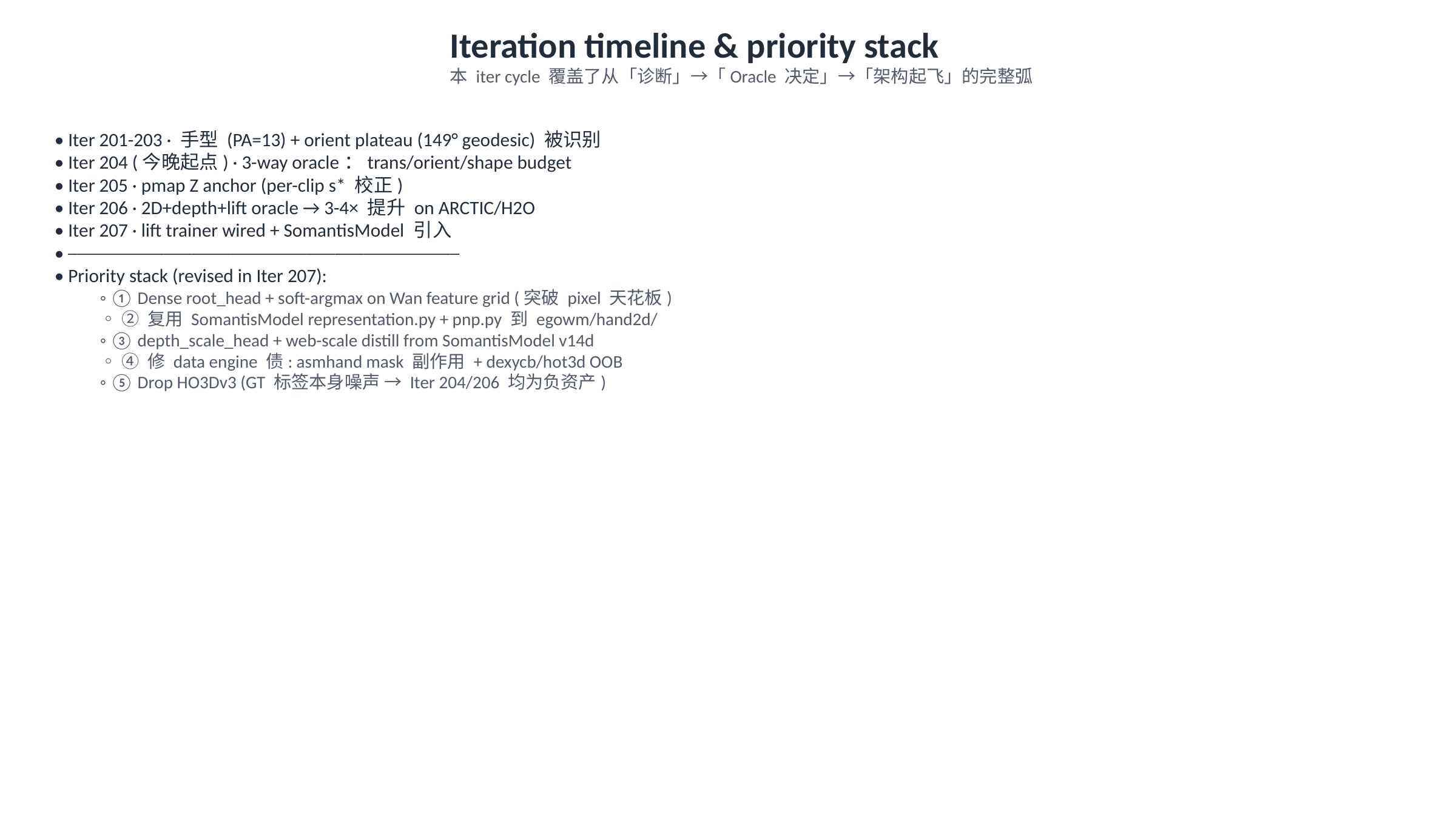

Iteration timeline & priority stack
本 iter cycle 覆盖了从「诊断」→「Oracle 决定」→「架构起飞」的完整弧
• Iter 201-203 · 手型 (PA=13) + orient plateau (149° geodesic) 被识别
• Iter 204 (今晚起点) · 3-way oracle：trans/orient/shape budget
• Iter 205 · pmap Z anchor (per-clip s* 校正)
• Iter 206 · 2D+depth+lift oracle → 3-4× 提升 on ARCTIC/H2O
• Iter 207 · lift trainer wired + SomantisModel 引入
• ─────────────────────────────────────────
• Priority stack (revised in Iter 207):
◦ ① Dense root_head + soft-argmax on Wan feature grid (突破 pixel 天花板)
◦ ② 复用 SomantisModel representation.py + pnp.py 到 egowm/hand2d/
◦ ③ depth_scale_head + web-scale distill from SomantisModel v14d
◦ ④ 修 data engine 债: asmhand mask 副作用 + dexycb/hot3d OOB
◦ ⑤ Drop HO3Dv3 (GT 标签本身噪声 → Iter 204/206 均为负资产)